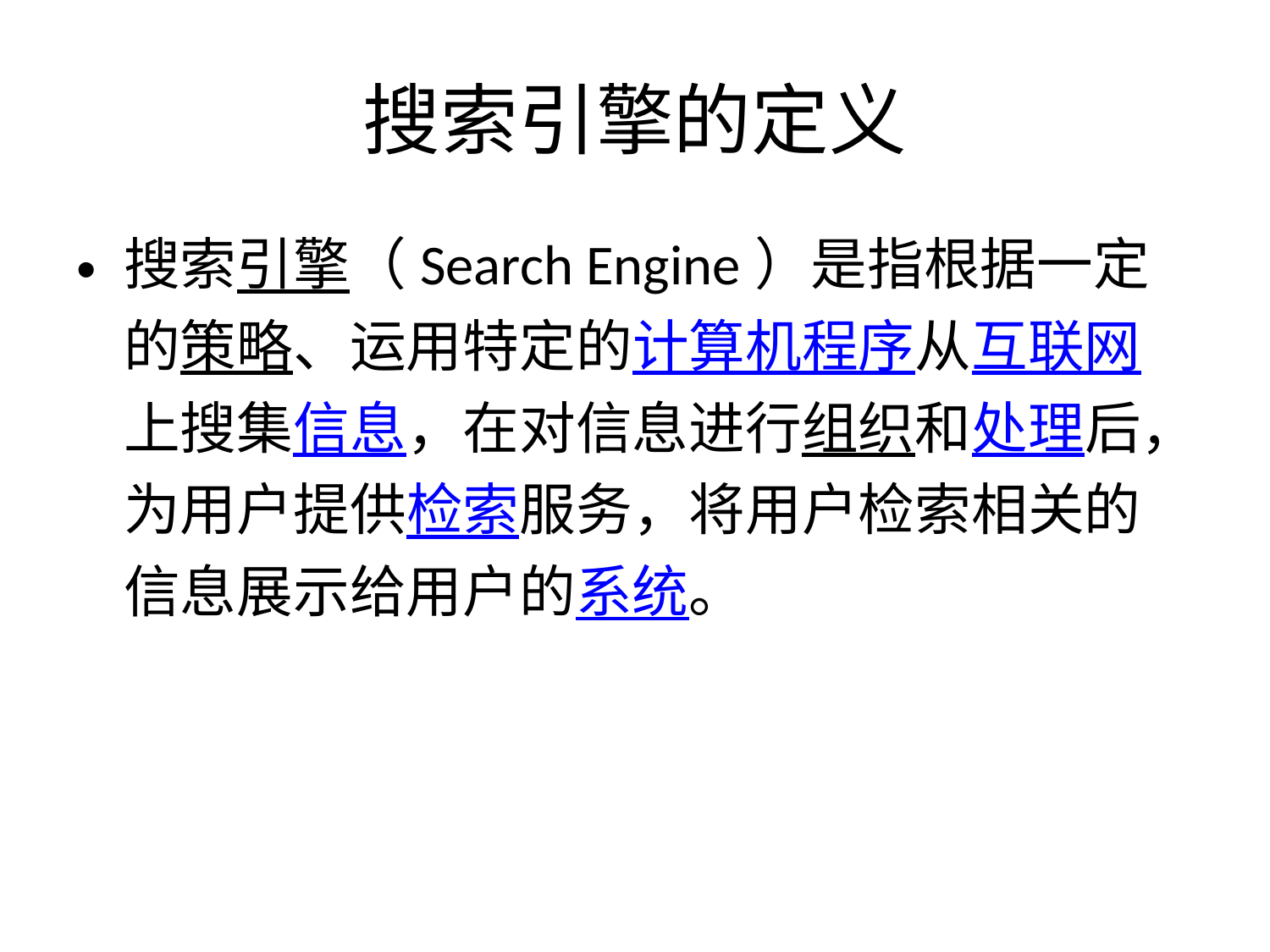

# 搜索引擎的定义
搜索引擎（Search Engine）是指根据一定的策略、运用特定的计算机程序从互联网上搜集信息，在对信息进行组织和处理后，为用户提供检索服务，将用户检索相关的信息展示给用户的系统。